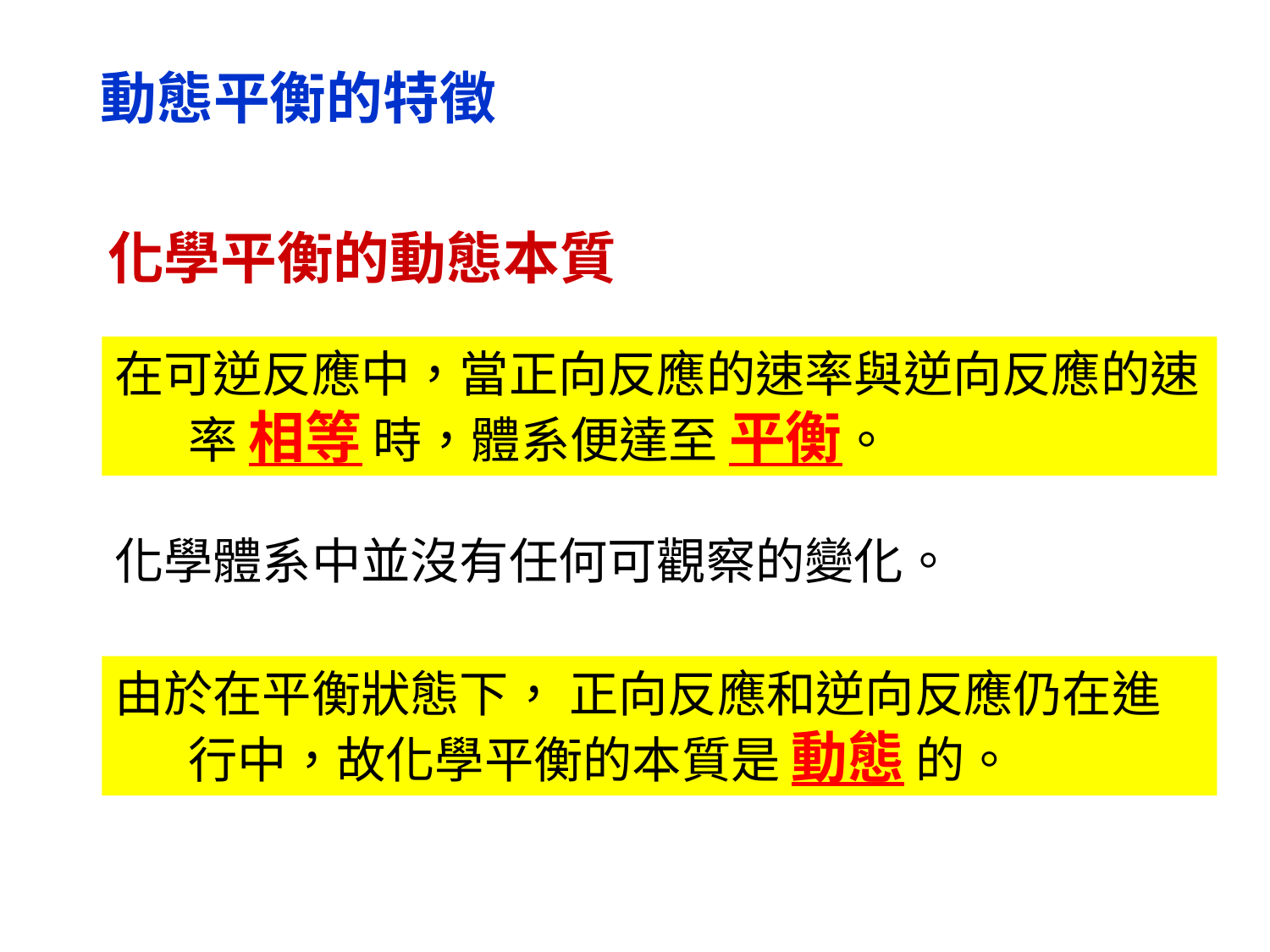

動態平衡的特徵
化學平衡的動態本質
在可逆反應中，當正向反應的速率與逆向反應的速率 相等 時，體系便達至 平衡。
化學體系中並沒有任何可觀察的變化。
由於在平衡狀態下， 正向反應和逆向反應仍在進行中，故化學平衡的本質是 動態 的。